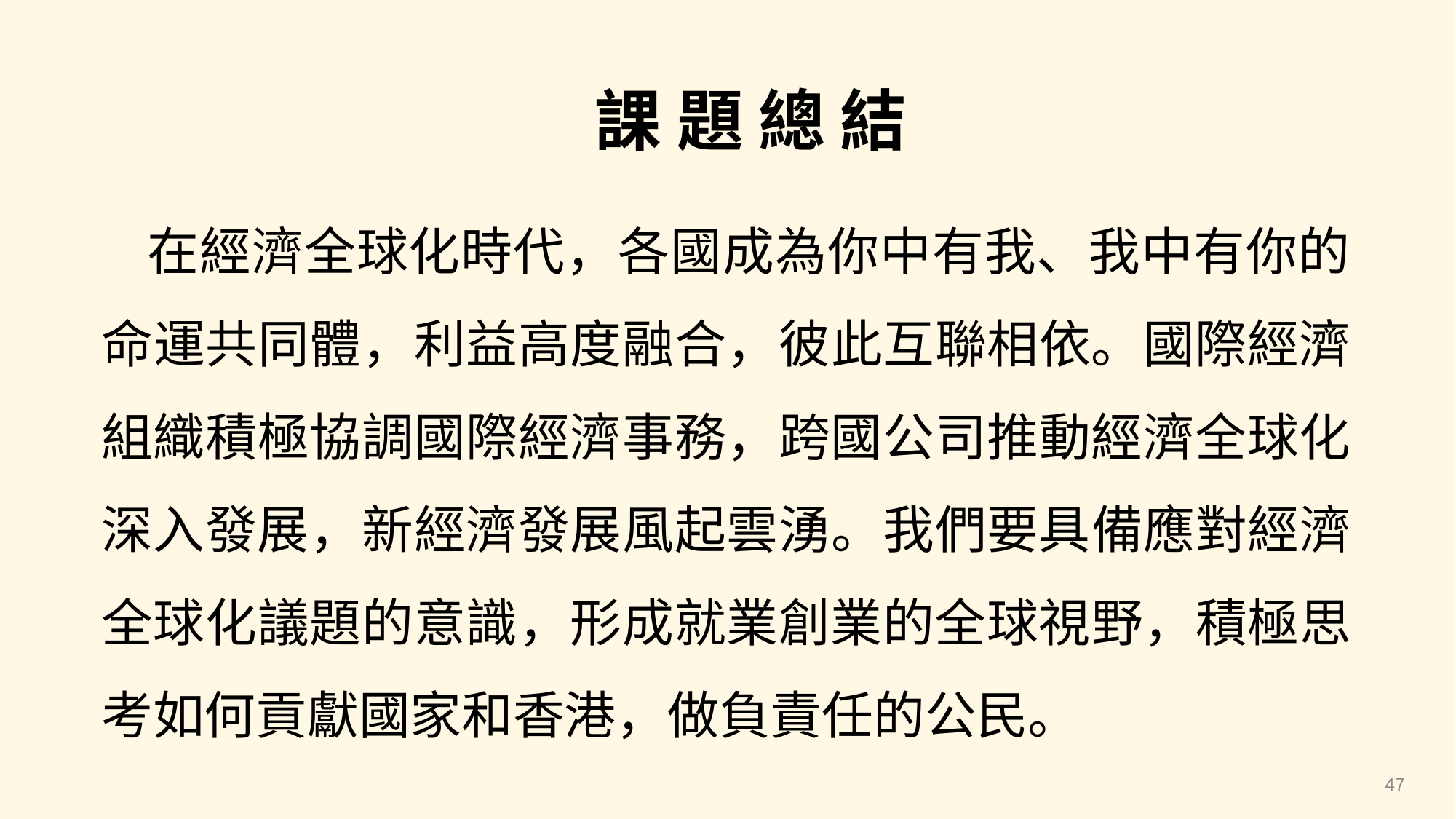

課 題 總 結
    在經濟全球化時代，各國成為你中有我、我中有你的命運共同體，利益高度融合，彼此互聯相依。國際經濟組織積極協調國際經濟事務，跨國公司推動經濟全球化深入發展，新經濟發展風起雲湧。我們要具備應對經濟全球化議題的意識，形成就業創業的全球視野，積極思考如何貢獻國家和香港，做負責任的公民。